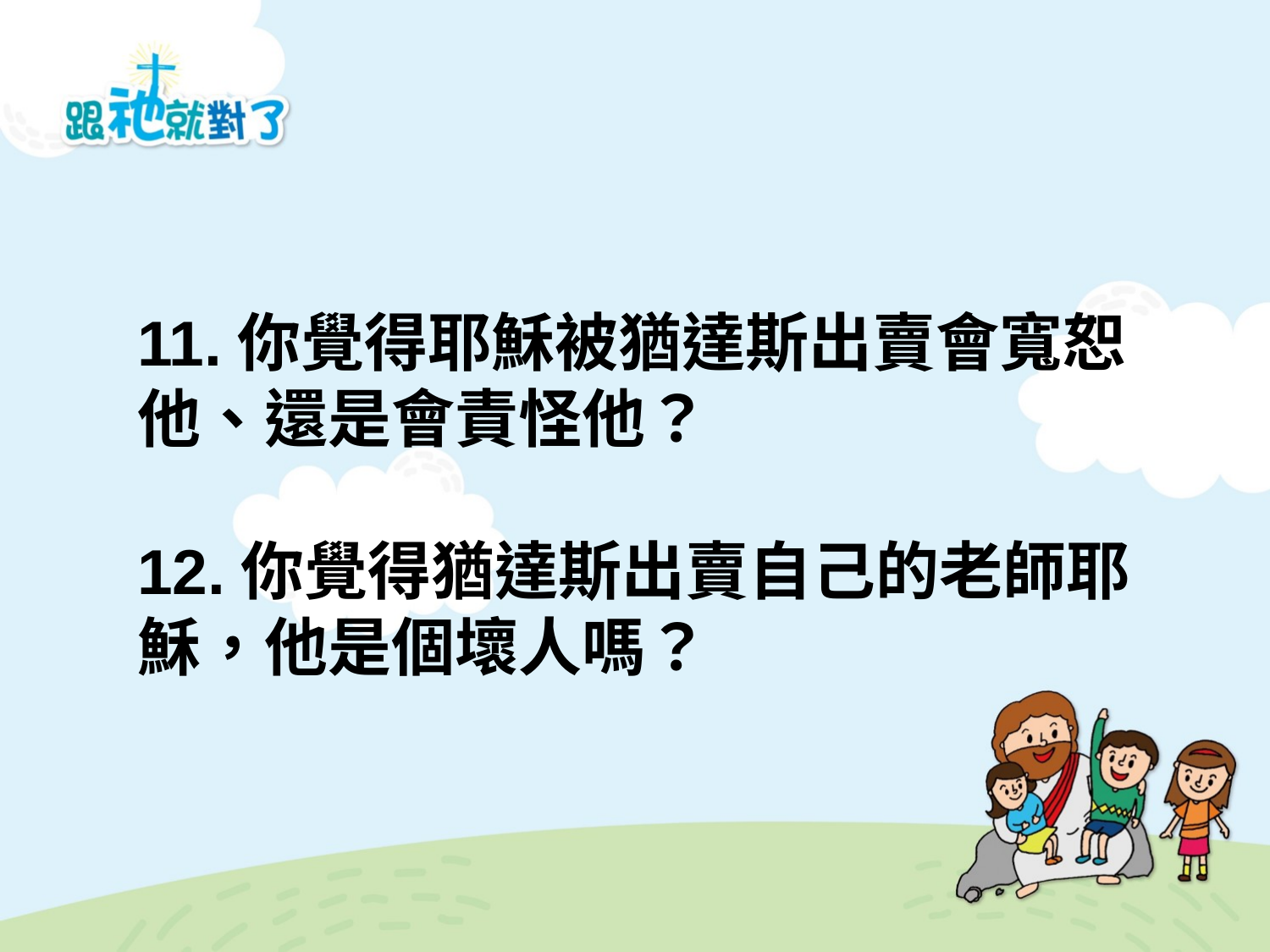

11.你覺得耶穌被猶達斯出賣會寬恕他、還是會責怪他？

12.你覺得猶達斯出賣自己的老師耶穌，他是個壞人嗎？